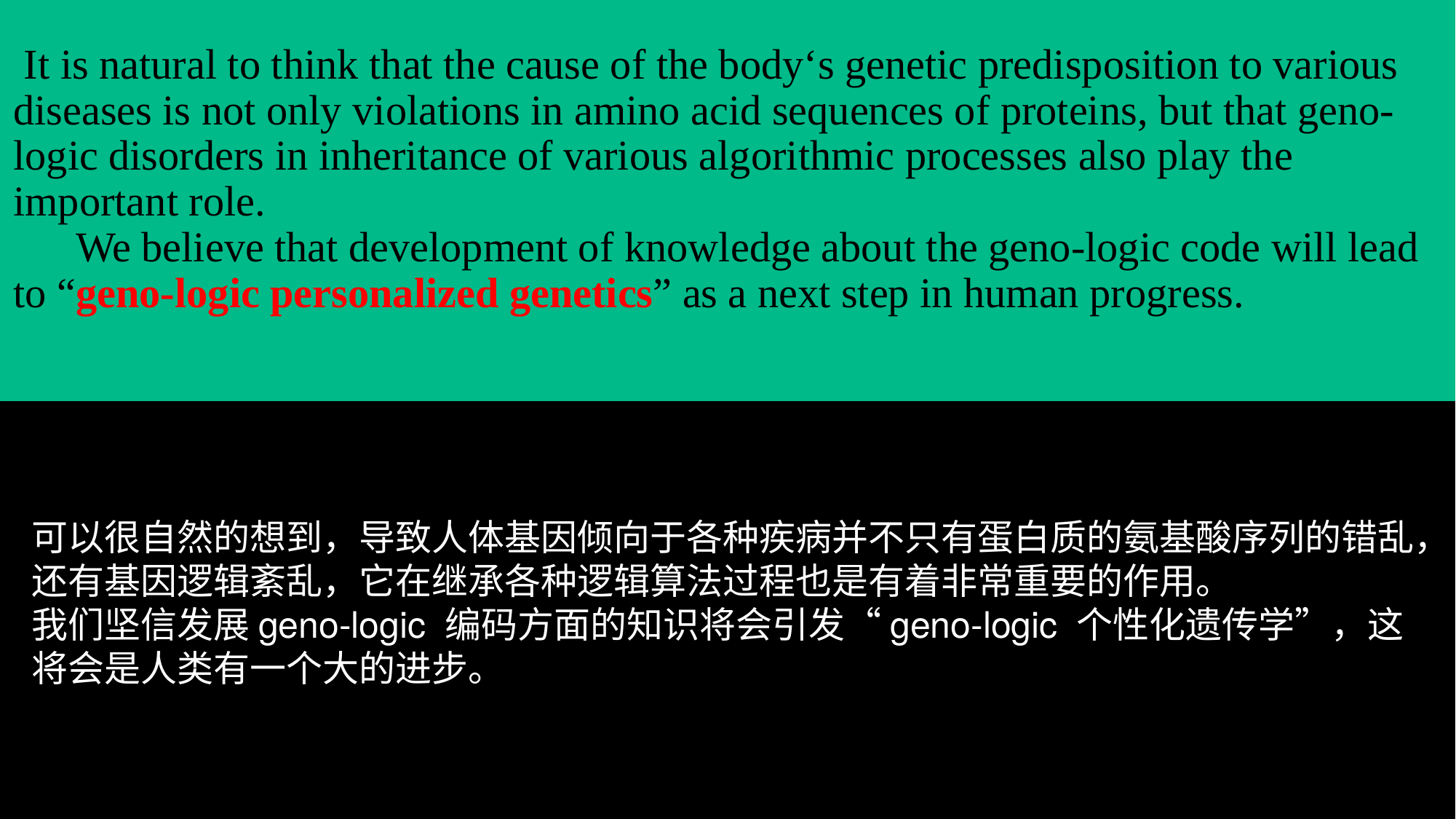

It is natural to think that the cause of the body‘s genetic predisposition to various diseases is not only violations in amino acid sequences of proteins, but that geno-logic disorders in inheritance of various algorithmic processes also play the important role.
      We believe that development of knowledge about the geno-logic code will lead to “geno-logic personalized genetics” as a next step in human progress.

可以很自然的想到，导致人体基因倾向于各种疾病并不只有蛋白质的氨基酸序列的错乱，还有基因逻辑紊乱，它在继承各种逻辑算法过程也是有着非常重要的作用。
我们坚信发展geno-logic 编码方面的知识将会引发“geno-logic 个性化遗传学”，这将会是人类有一个大的进步。